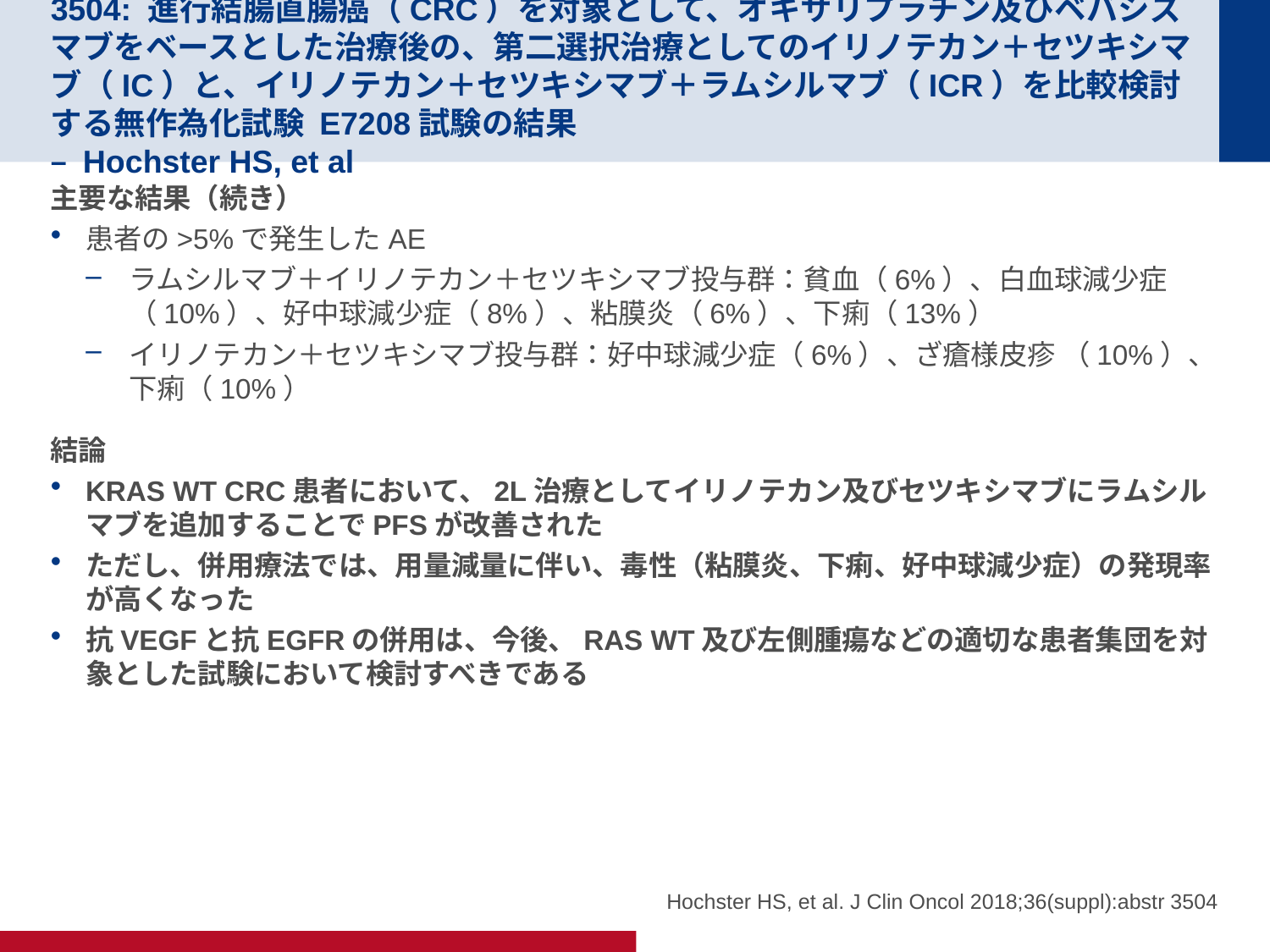

# 3504: 進行結腸直腸癌（CRC）を対象として、オキサリプラチン及びベバシズマブをベースとした治療後の、第二選択治療としてのイリノテカン＋セツキシマブ（IC）と、イリノテカン＋セツキシマブ＋ラムシルマブ（ICR）を比較検討する無作為化試験 E7208試験の結果 – Hochster HS, et al
主要な結果（続き）
患者の>5%で発生したAE
ラムシルマブ＋イリノテカン＋セツキシマブ投与群：貧血（6%）、白血球減少症（10%）、好中球減少症（8%）、粘膜炎（6%）、下痢（13%）
イリノテカン＋セツキシマブ投与群：好中球減少症（6%）、ざ瘡様皮疹 （10%）、下痢（10%）
結論
KRAS WT CRC患者において、2L治療としてイリノテカン及びセツキシマブにラムシルマブを追加することでPFSが改善された
ただし、併用療法では、用量減量に伴い、毒性（粘膜炎、下痢、好中球減少症）の発現率が高くなった
抗VEGFと抗EGFRの併用は、今後、RAS WT及び左側腫瘍などの適切な患者集団を対象とした試験において検討すべきである
Hochster HS, et al. J Clin Oncol 2018;36(suppl):abstr 3504